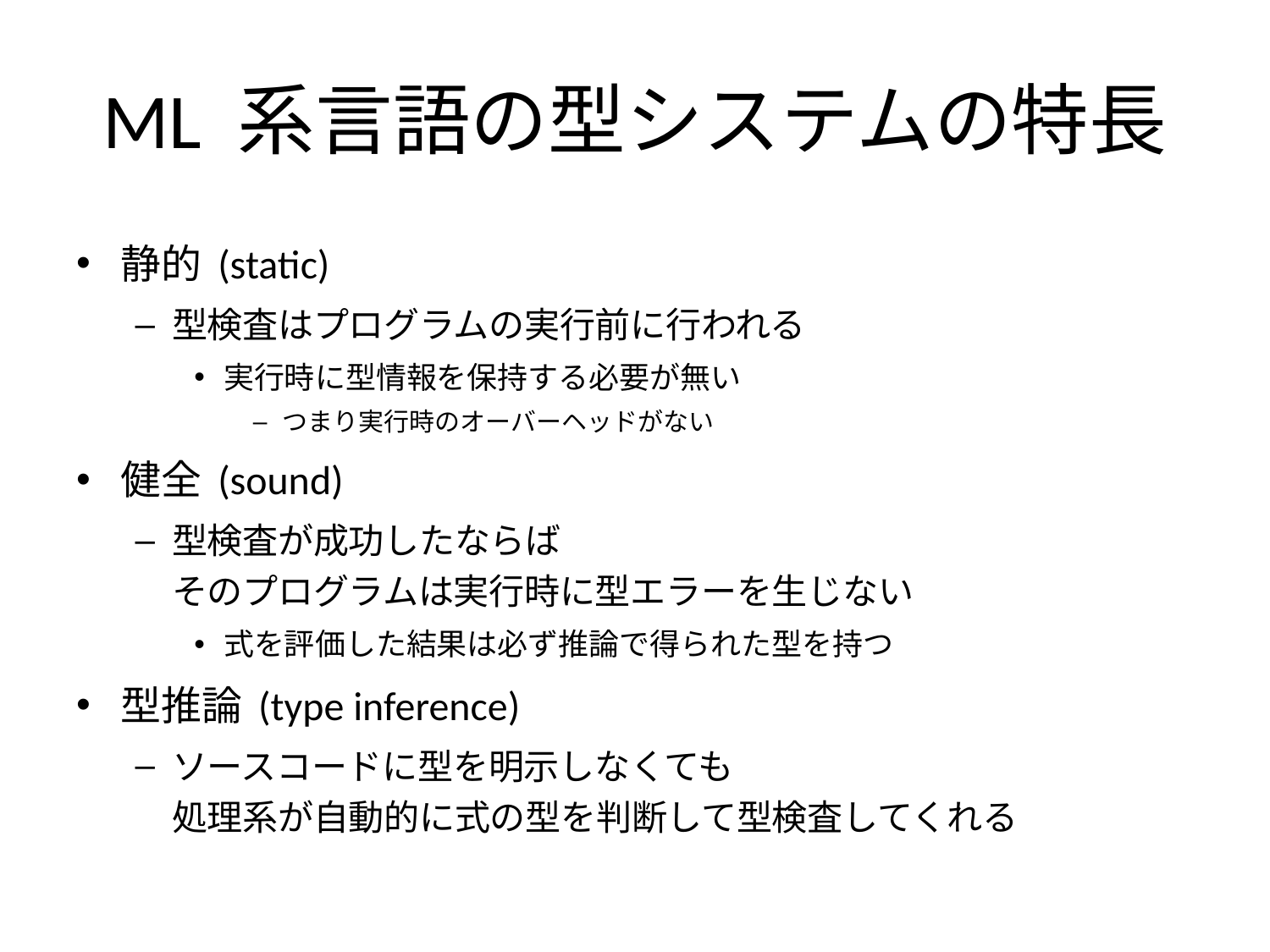

# ML 系言語の型システムの特長
静的 (static)
型検査はプログラムの実行前に行われる
実行時に型情報を保持する必要が無い
つまり実行時のオーバーヘッドがない
健全 (sound)
型検査が成功したならば
そのプログラムは実行時に型エラーを生じない
式を評価した結果は必ず推論で得られた型を持つ
型推論 (type inference)
ソースコードに型を明示しなくても
処理系が自動的に式の型を判断して型検査してくれる